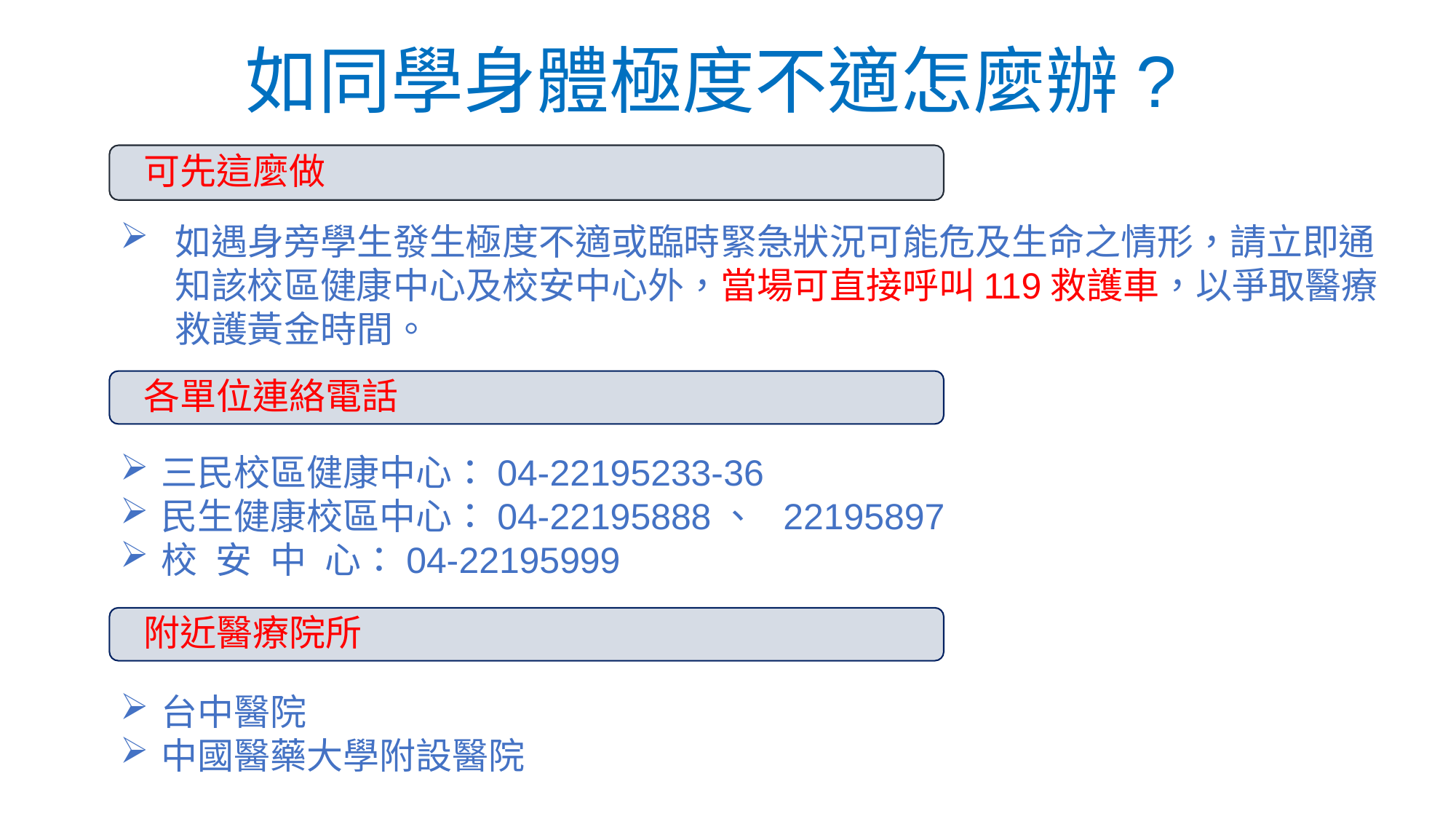

如同學身體極度不適怎麼辦?
可先這麼做

如遇身旁學生發生極度不適或臨時緊急狀況可能危及生命之情形，請立即通知該校區健康中心及校安中心外，當場可直接呼叫119救護車，以爭取醫療救護黃金時間。
各單位連絡電話
三民校區健康中心：04-22195233-36
民生健康校區中心：04-22195888、 22195897
校 安 中 心：04-22195999
附近醫療院所
台中醫院
中國醫藥大學附設醫院